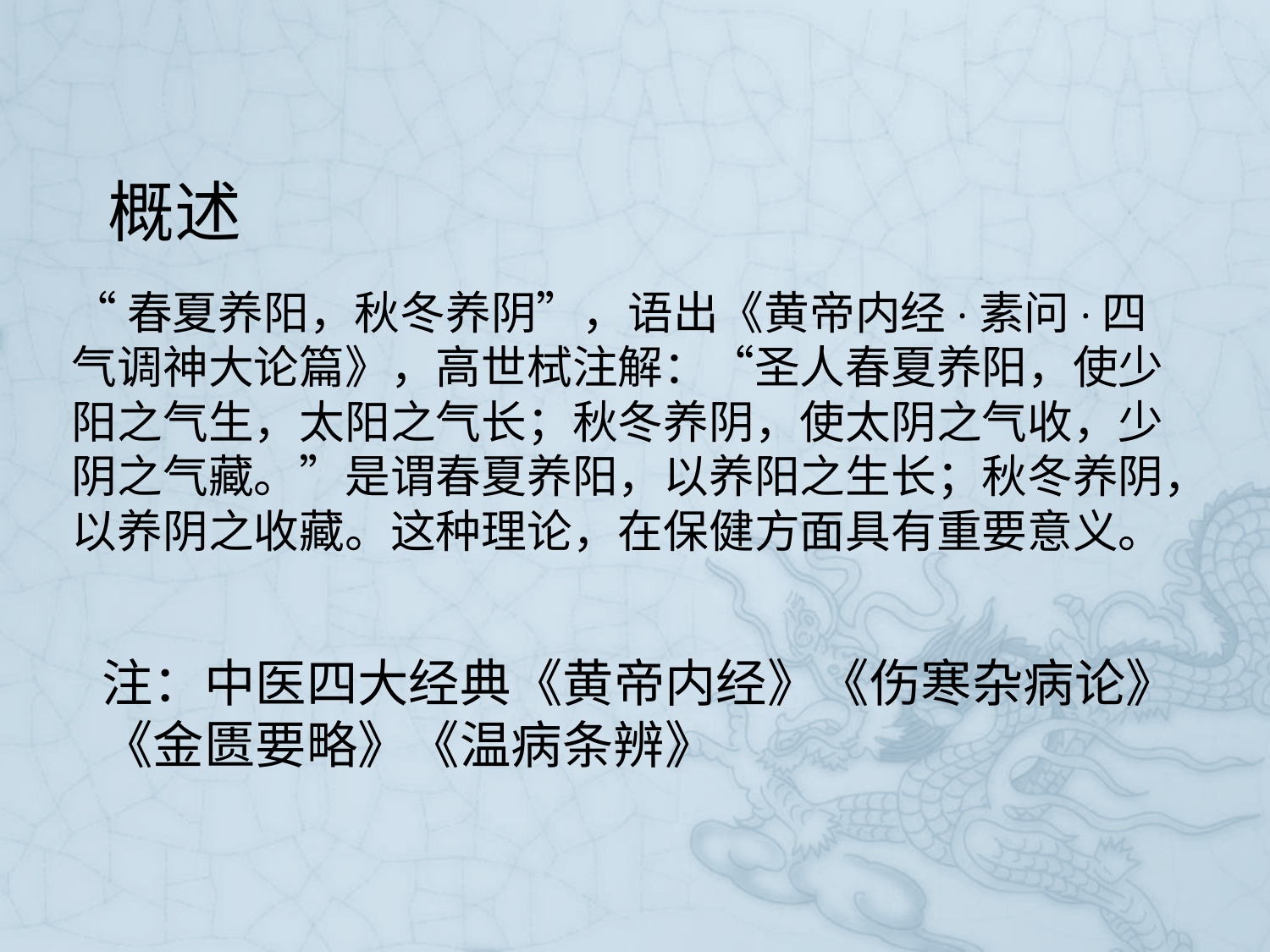

# 概述
“春夏养阳，秋冬养阴”，语出《黄帝内经·素问·四气调神大论篇》，高世栻注解：“圣人春夏养阳，使少阳之气生，太阳之气长；秋冬养阴，使太阴之气收，少阴之气藏。”是谓春夏养阳，以养阳之生长；秋冬养阴，以养阴之收藏。这种理论，在保健方面具有重要意义。

注：中医四大经典《黄帝内经》《伤寒杂病论》《金匮要略》《温病条辨》